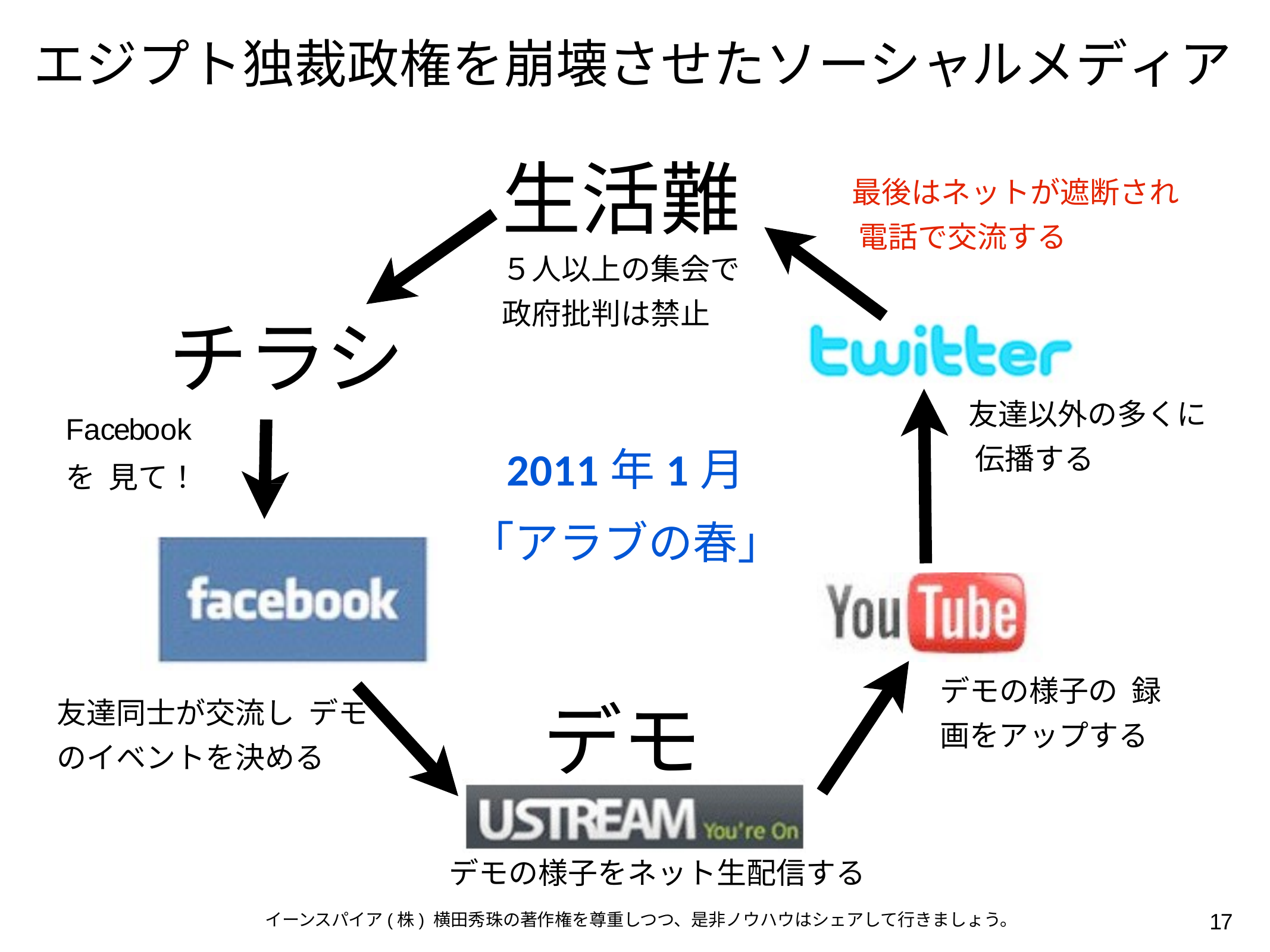

# エジプト独裁政権を崩壊させたソーシャルメディア
生活難
５人以上の集会で
最後はネットが遮断され  電話で交流する

政府批判は禁止
チラシ

友達以外の多くに  伝播する

Facebookを  見て！

2011年1月
「アラブの春」

デモの様子の  録画をアップする
友達同士が交流し  デモのイベントを決める

デモ
デモの様子をネット生配信する

17
イーンスパイア(株) 横田秀珠の著作権を尊重しつつ、是非ノウハウはシェアして行きましょう。